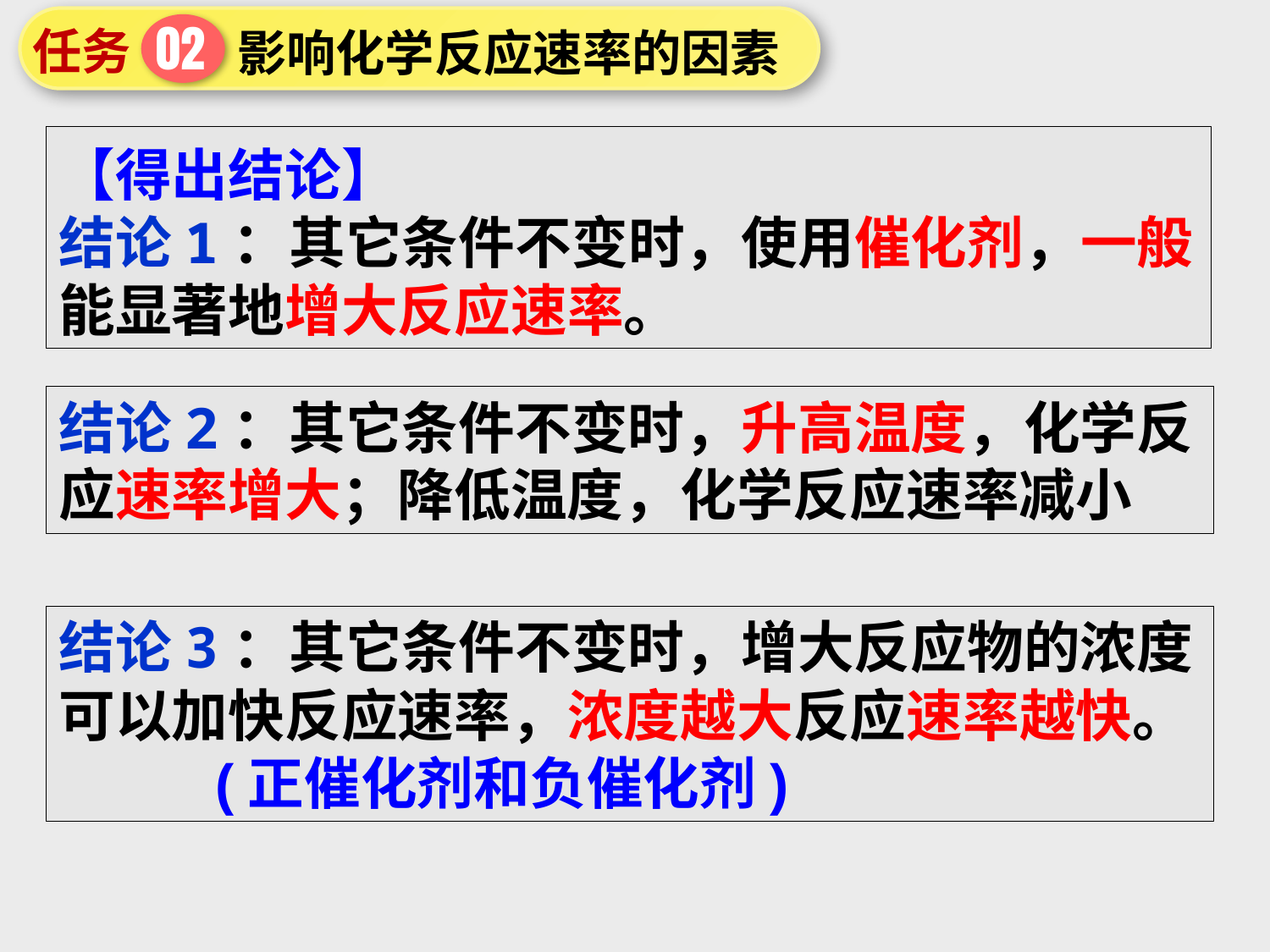

任务

02
影响化学反应速率的因素
【得出结论】
结论1：其它条件不变时，使用催化剂，一般能显著地增大反应速率。
结论2：其它条件不变时，升高温度，化学反应速率增大；降低温度，化学反应速率减小
结论3：其它条件不变时，增大反应物的浓度可以加快反应速率，浓度越大反应速率越快。
          (正催化剂和负催化剂)